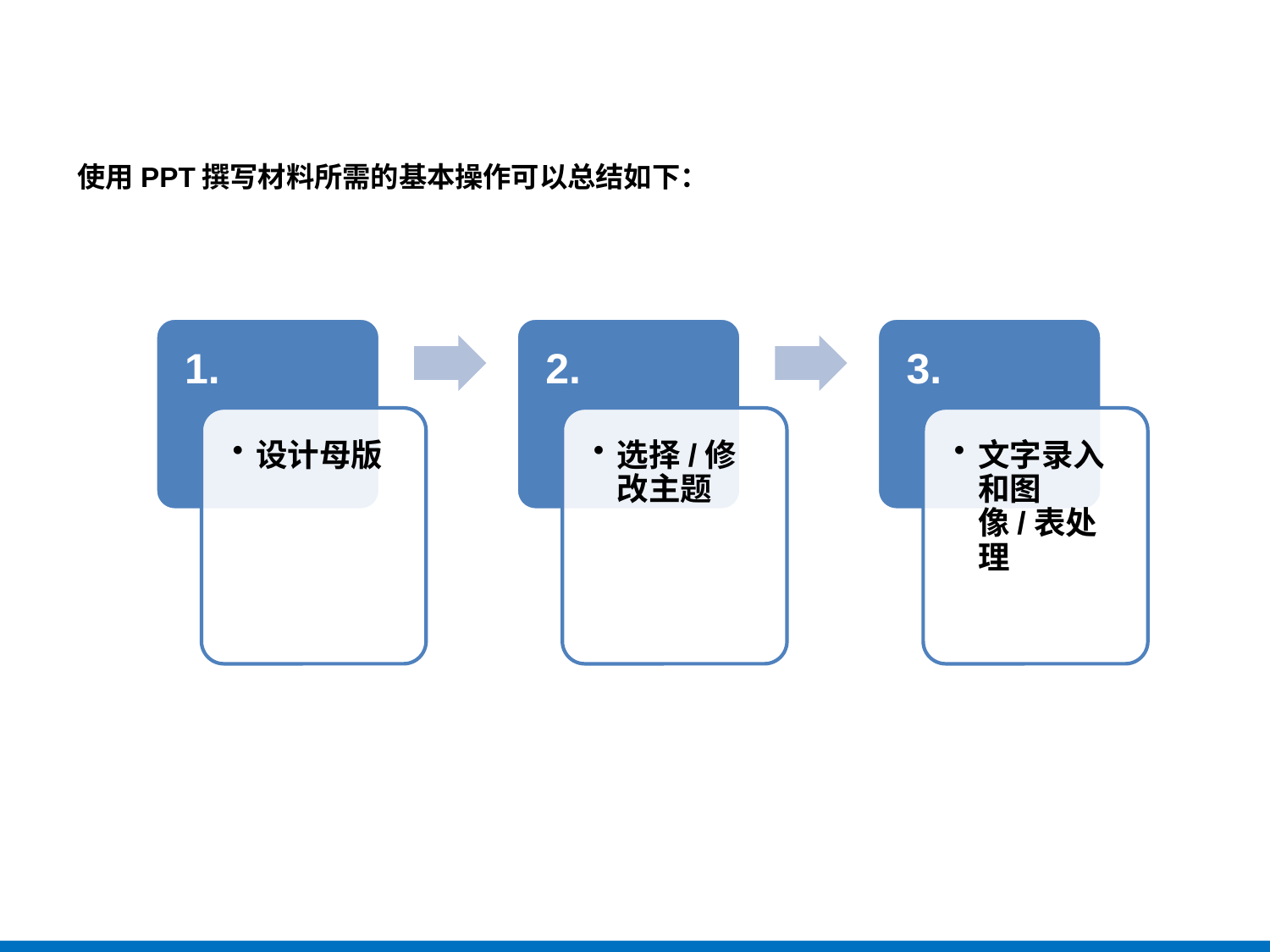

使用PPT撰写材料所需的基本操作可以总结如下：
1.
设计母版

2.
选择/修改主题

3.
文字录入和图像/表处理